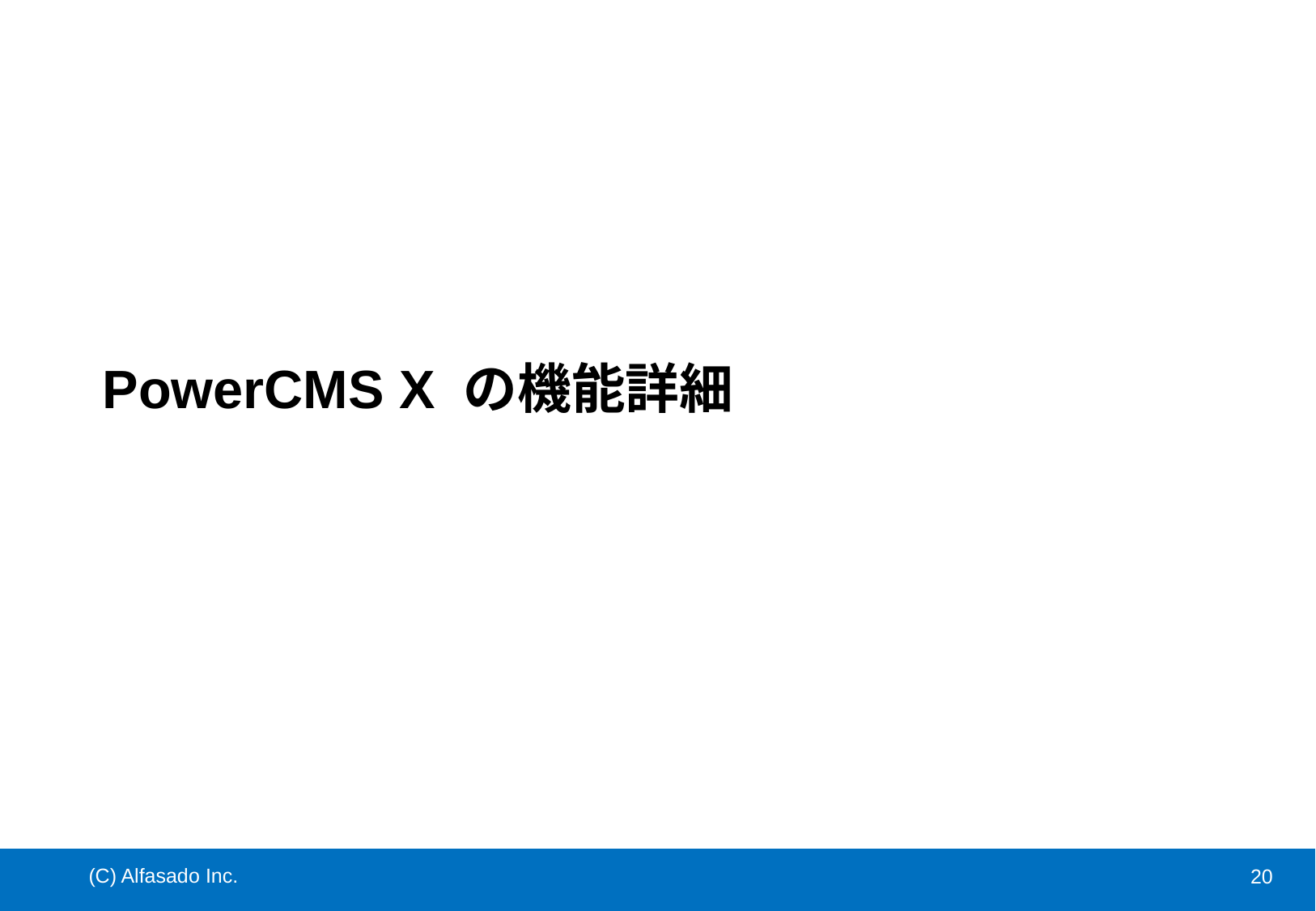

# PowerCMS X の機能詳細
(C) Alfasado Inc.
20